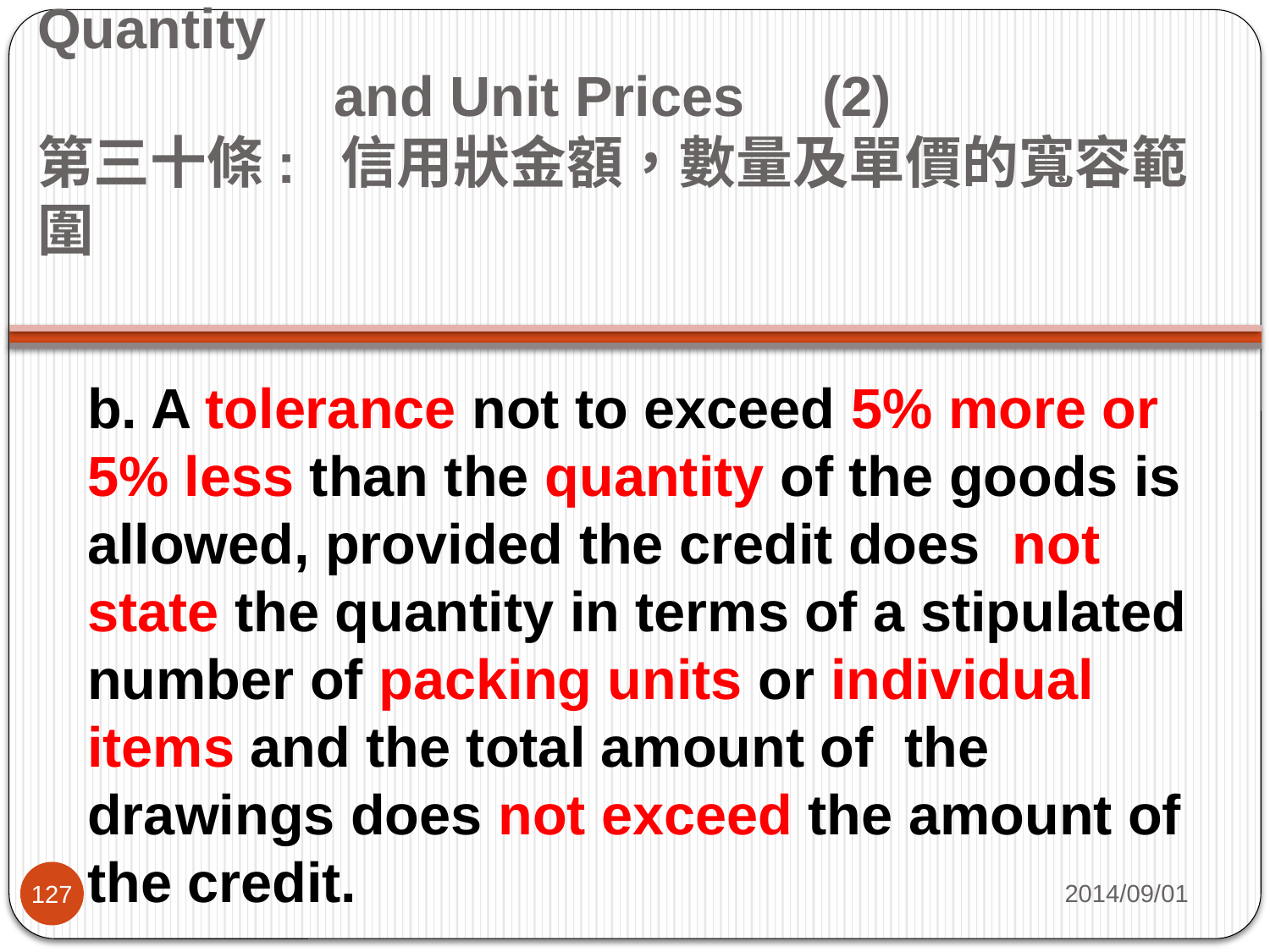

# Article 30:  Tolerance in Credit Amount, Quantity and Unit Prices     (2) 第三十條:  信用狀金額，數量及單價的寬容範圍
b. A tolerance not to exceed 5% more or 5% less than the quantity of the goods is allowed, provided the credit does  not state the quantity in terms of a stipulated number of packing units or individual items and the total amount of  the drawings does not exceed the amount of the credit.
2014/09/01
127